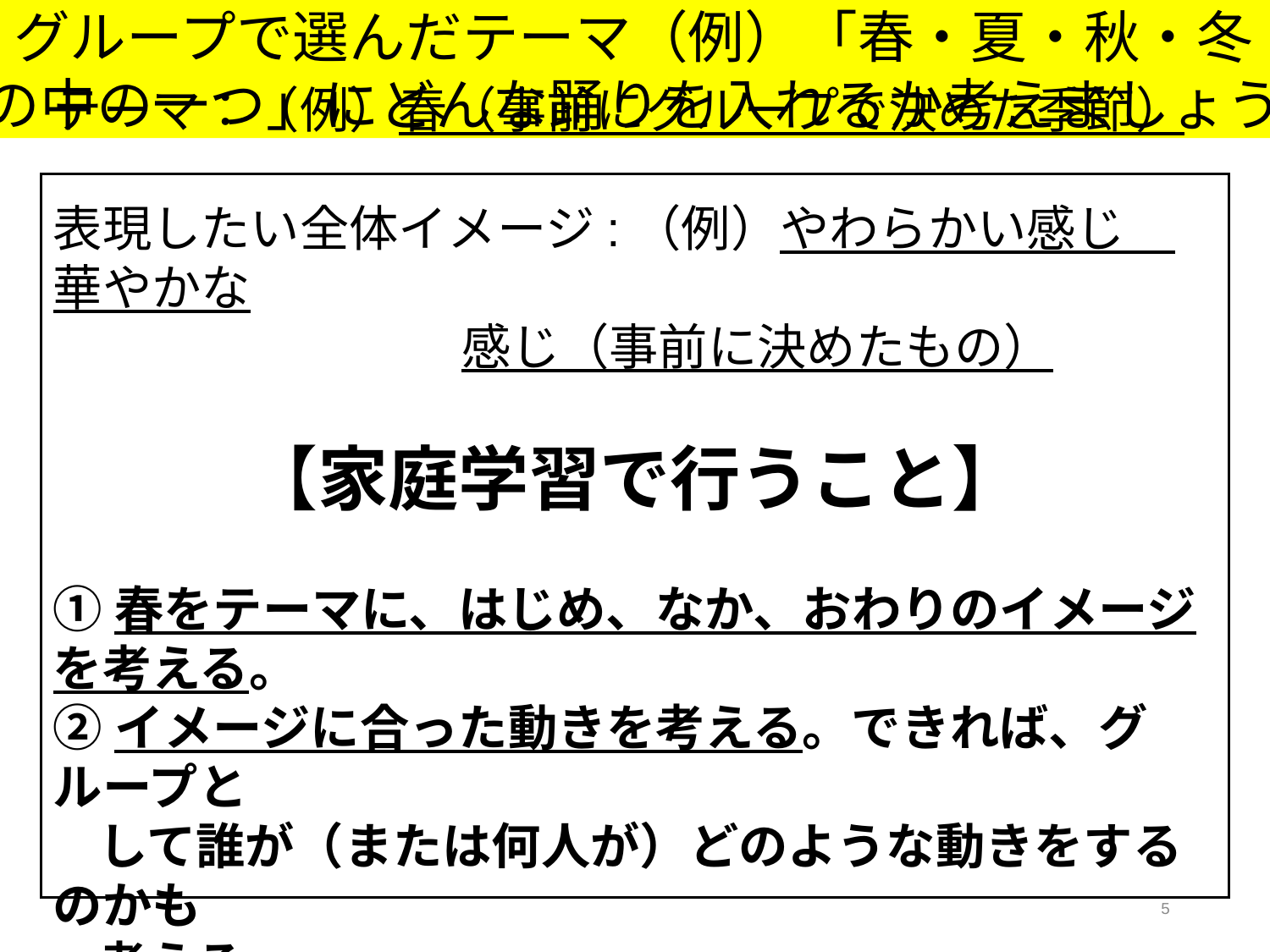

グループで選んだテーマ（例）「春・夏・秋・冬
の中の一つ」にどんな踊りを入れるか考えましょう
テーマ：（例）春（事前にグループで決めた季節）
表現したい全体イメージ:（例）やわらかい感じ　華やかな
                                    感じ（事前に決めたもの）

【家庭学習で行うこと】

①春をテーマに、はじめ、なか、おわりのイメージを考える。
②イメージに合った動きを考える。できれば、グループと
   して誰が（または何人が）どのような動きをするのかも
   考える。

5